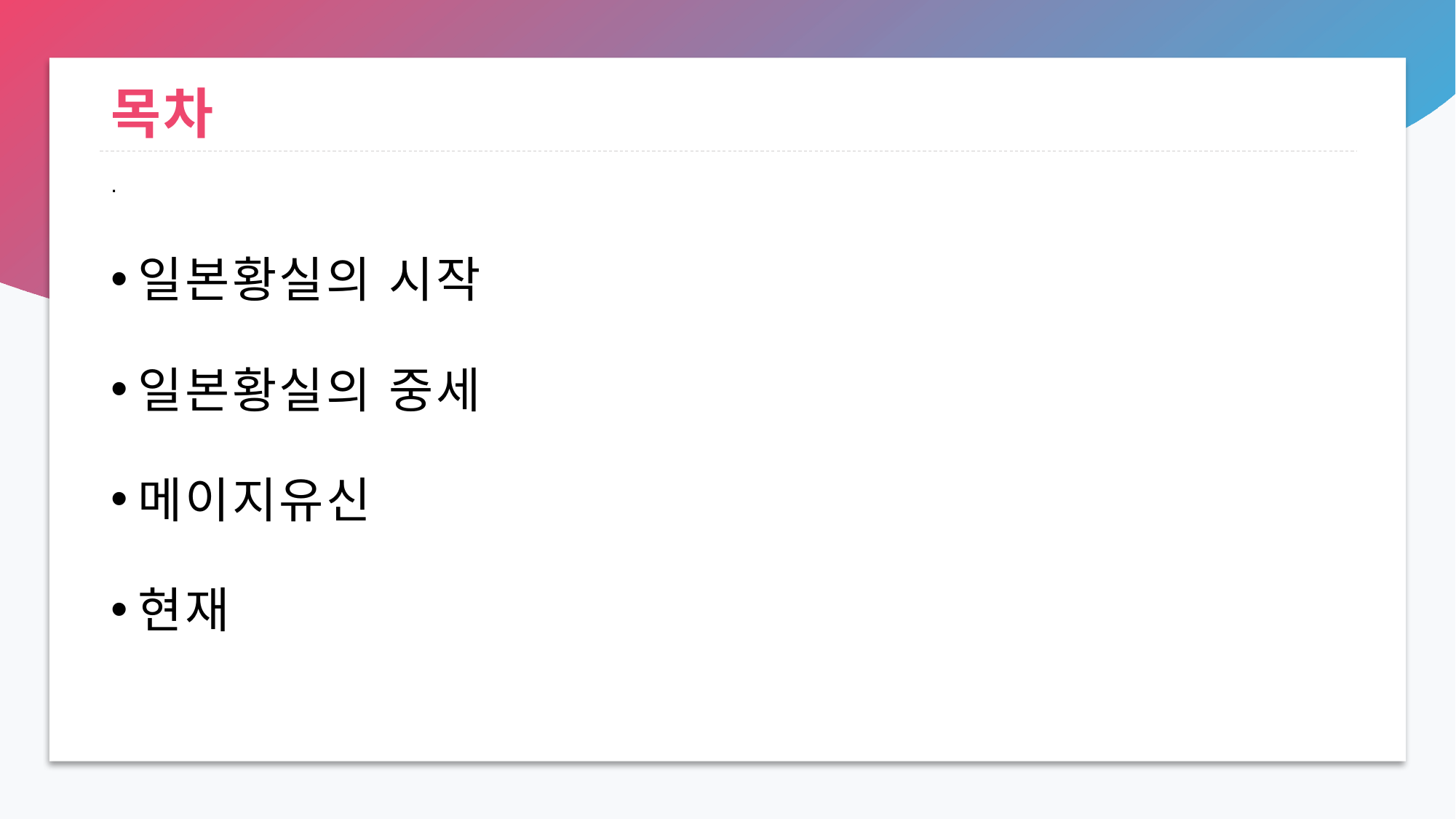

# 목차
.
일본황실의 시작
일본황실의 중세
메이지유신
현재